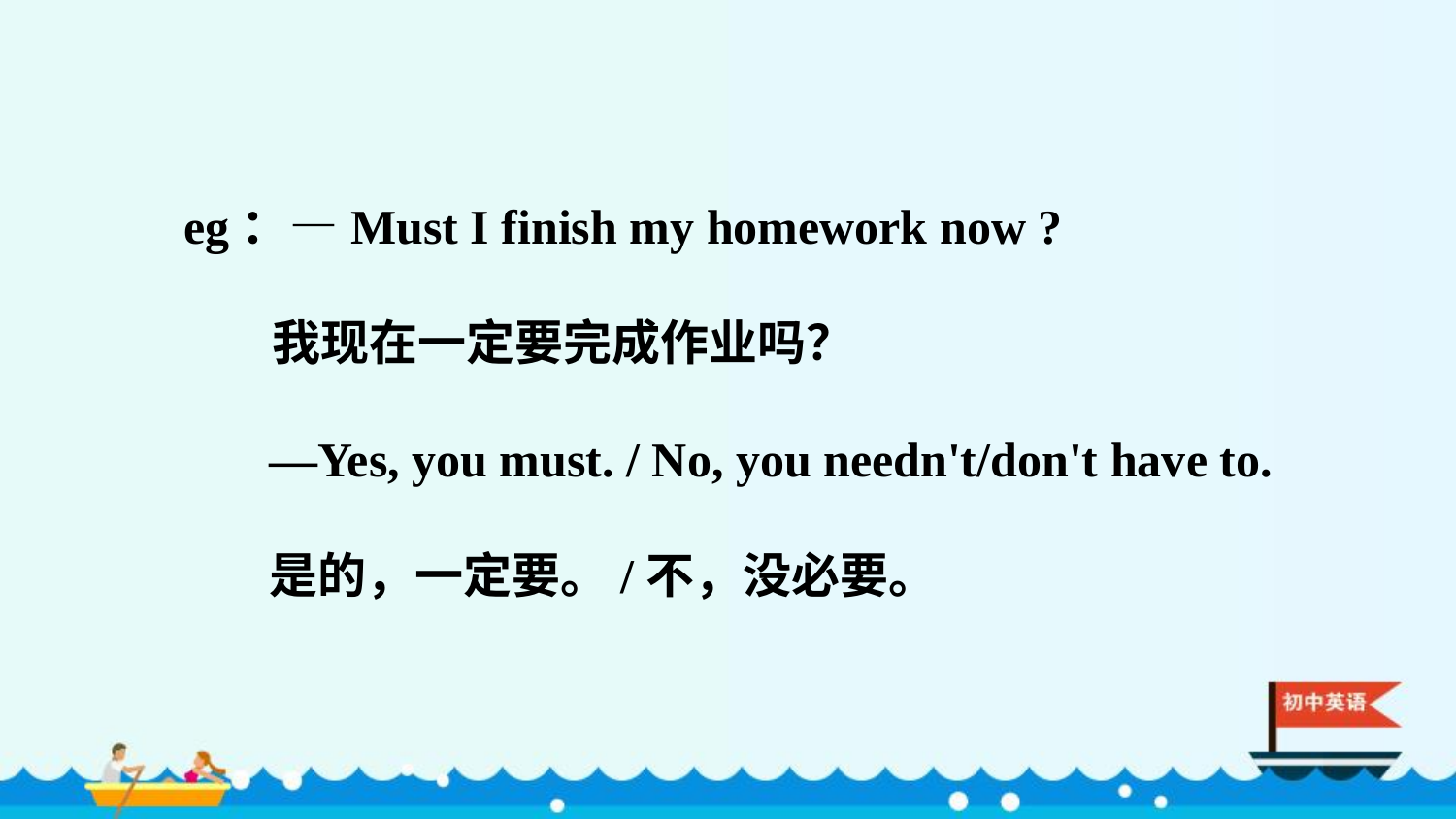

eg：—Must I finish my homework now ?
       我现在一定要完成作业吗？
—Yes, you must. / No, you needn't/don't have to.
是的，一定要。/不，没必要。